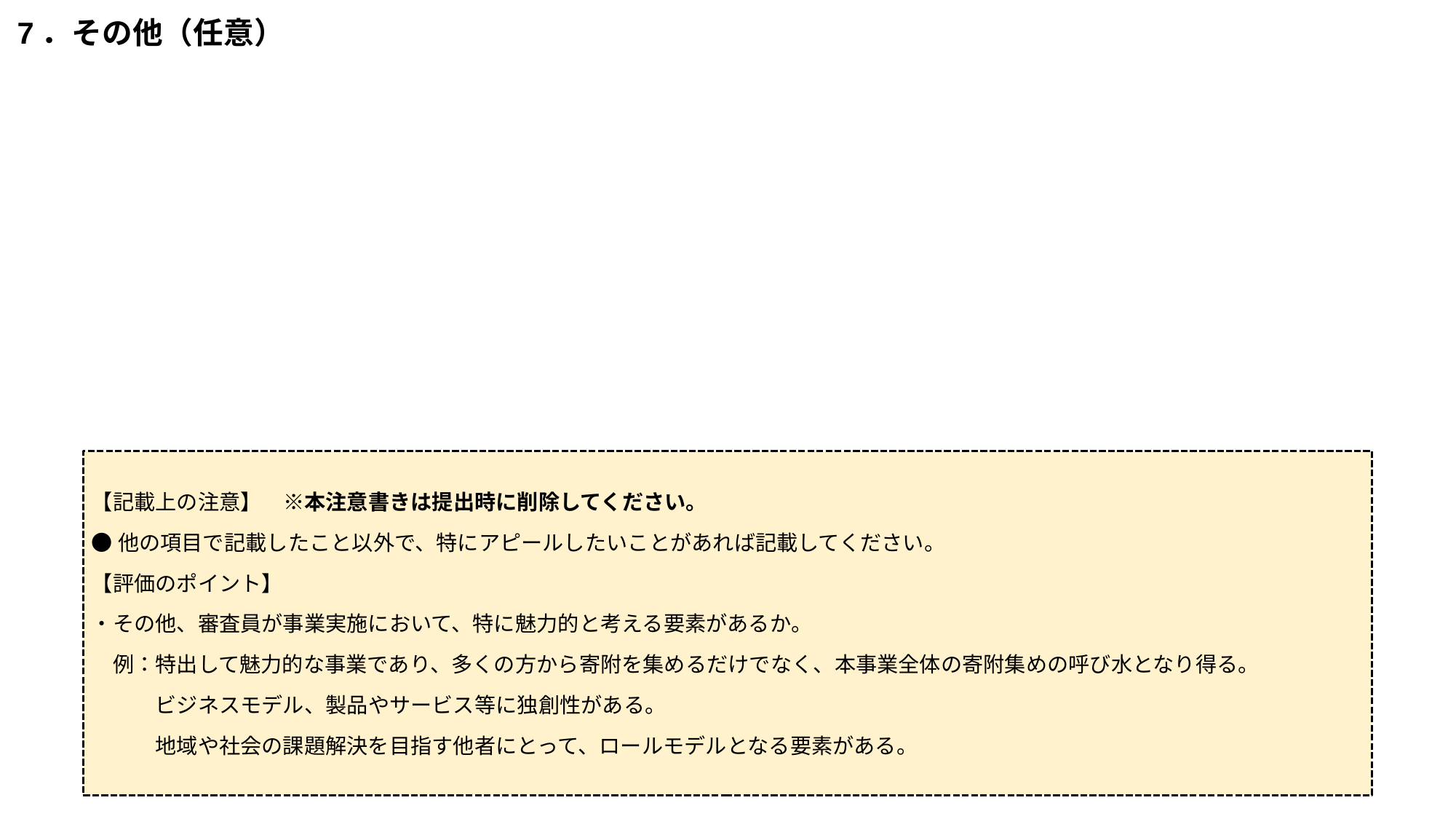

7．その他（任意）
【記載上の注意】　※本注意書きは提出時に削除してください。
●他の項目で記載したこと以外で、特にアピールしたいことがあれば記載してください。
【評価のポイント】
・その他、審査員が事業実施において、特に魅力的と考える要素があるか。
　例：特出して魅力的な事業であり、多くの方から寄附を集めるだけでなく、本事業全体の寄附集めの呼び水となり得る。
　　　ビジネスモデル、製品やサービス等に独創性がある。
　　　地域や社会の課題解決を目指す他者にとって、ロールモデルとなる要素がある。